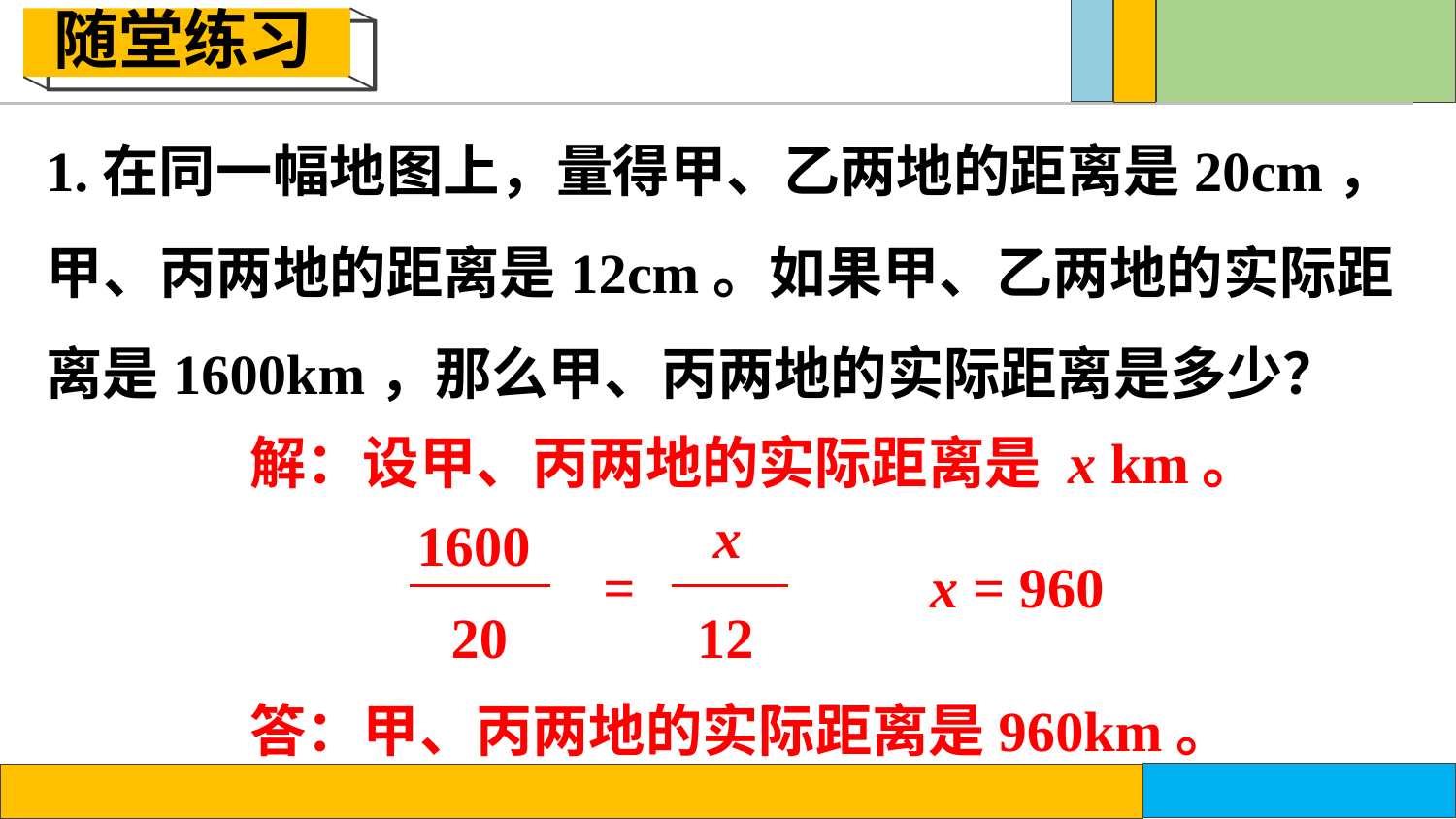

随堂练习

1.在同一幅地图上，量得甲、乙两地的距离是20cm，甲、丙两地的距离是12cm。如果甲、乙两地的实际距离是1600km，那么甲、丙两地的实际距离是多少？
解：设甲、丙两地的实际距离是 x km。
x
1600
=
20
12
x = 960
答：甲、丙两地的实际距离是960km。